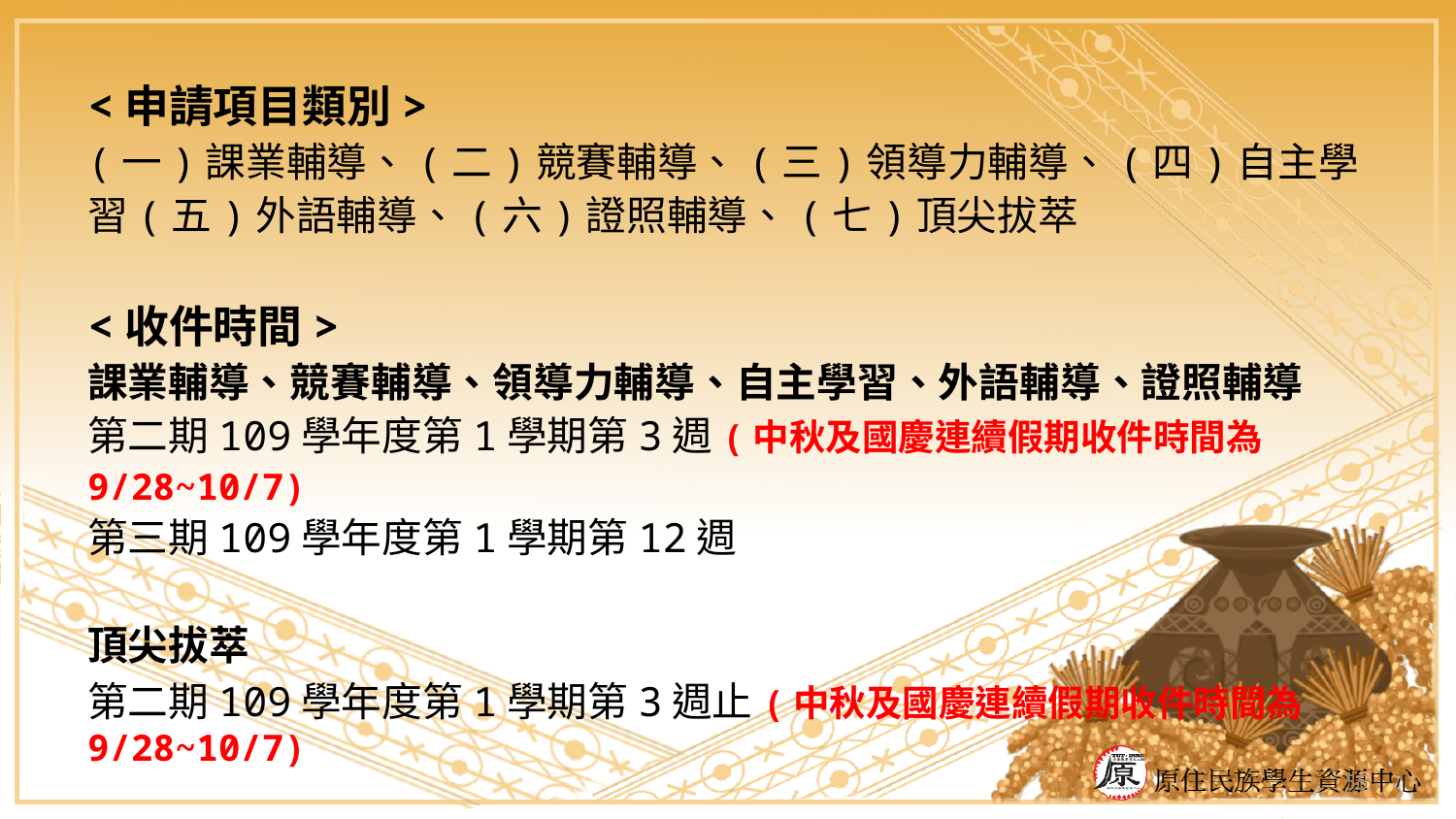

<申請項目類別>
(一)課業輔導、(二)競賽輔導、(三)領導力輔導、(四)自主學習(五)外語輔導、(六)證照輔導、(七)頂尖拔萃

<收件時間>
課業輔導、競賽輔導、領導力輔導、自主學習、外語輔導、證照輔導
第二期109學年度第1學期第3週(中秋及國慶連續假期收件時間為9/28~10/7)
第三期109學年度第1學期第12週

頂尖拔萃
第二期109學年度第1學期第3週止(中秋及國慶連續假期收件時間為9/28~10/7)
55